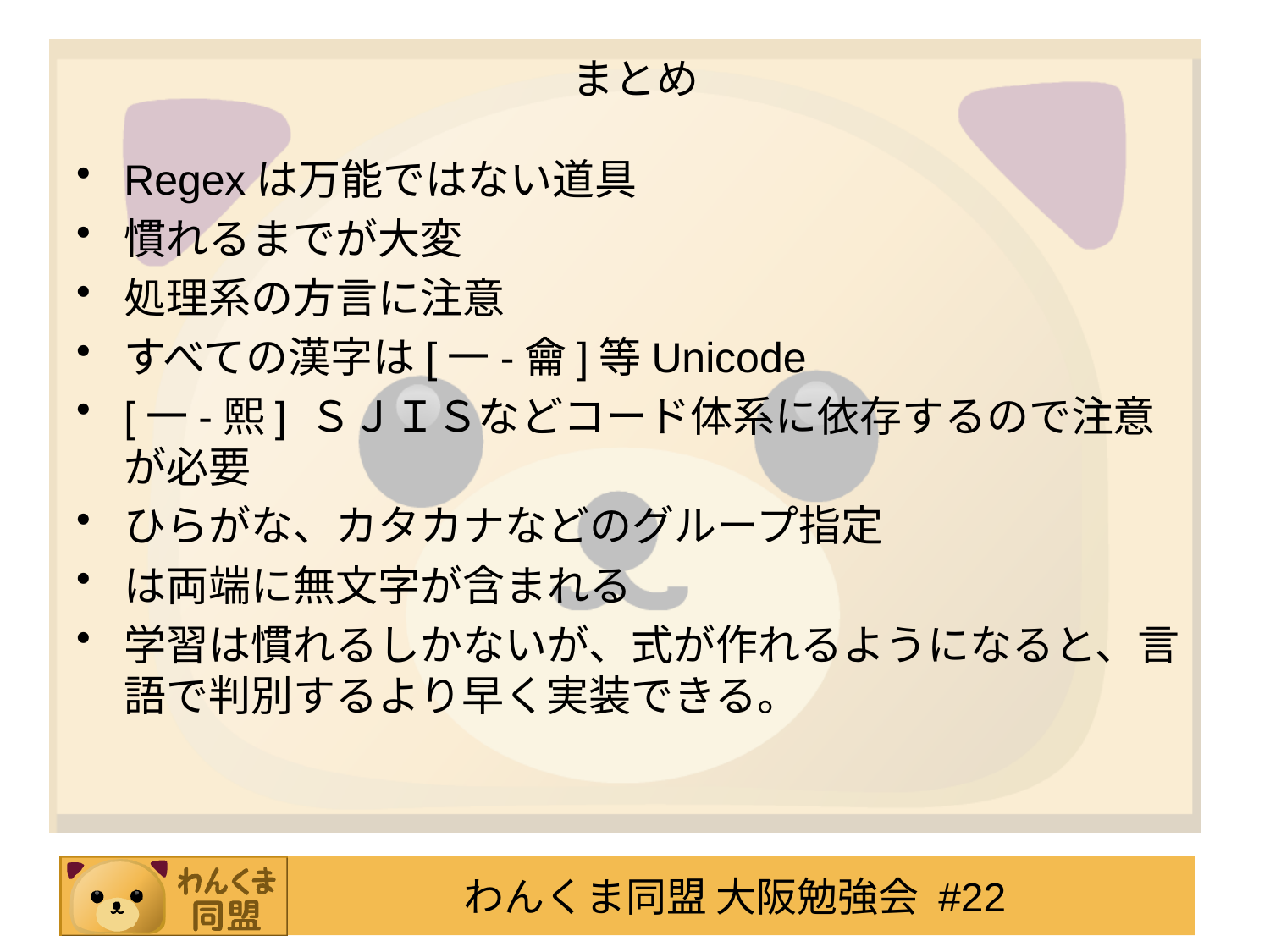

# まとめ
Regexは万能ではない道具
慣れるまでが大変
処理系の方言に注意
すべての漢字は[一-龠]等Unicode
[一-熙] ＳＪＩＳなどコード体系に依存するので注意が必要
ひらがな、カタカナなどのグループ指定
は両端に無文字が含まれる
学習は慣れるしかないが、式が作れるようになると、言語で判別するより早く実装できる。